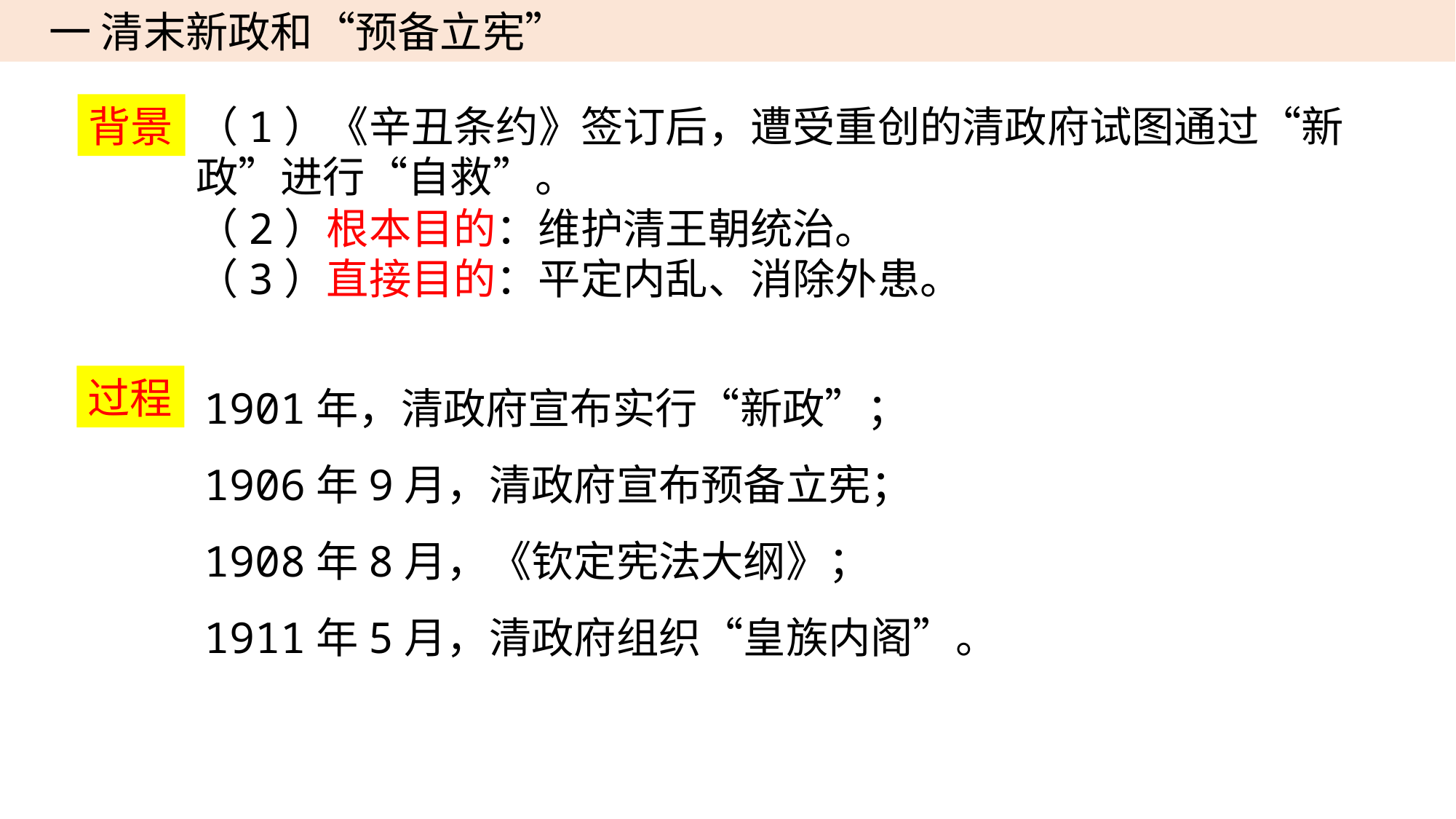

一 清末新政和“预备立宪”
背景
（1）《辛丑条约》签订后，遭受重创的清政府试图通过“新政”进行“自救”。
（2）根本目的：维护清王朝统治。
（3）直接目的：平定内乱、消除外患。
1901年，清政府宣布实行“新政”；
1906年9月，清政府宣布预备立宪；
1908年8月，《钦定宪法大纲》；
1911年5月，清政府组织“皇族内阁”。
过程